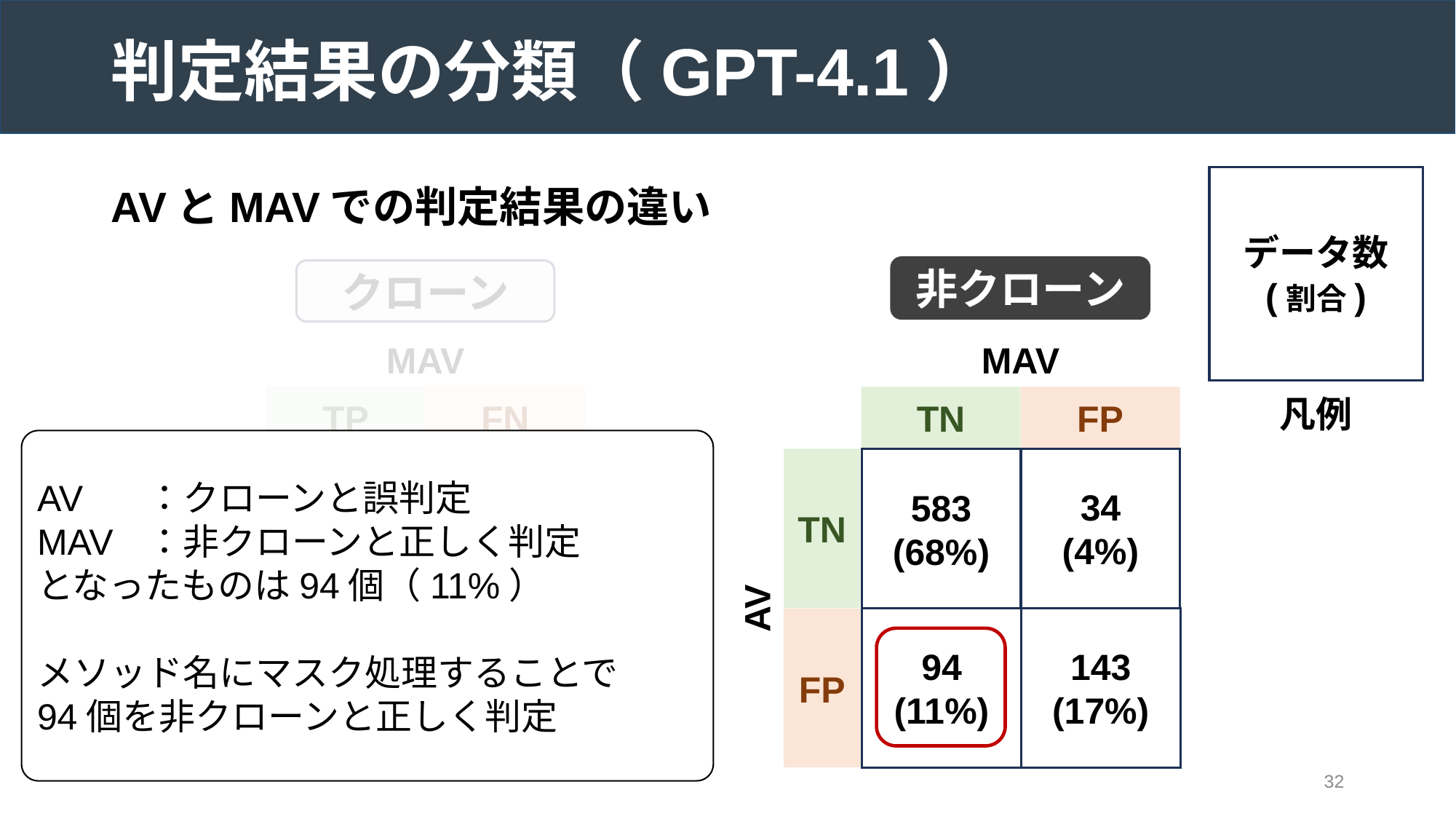

# 判定結果の分類（GPT-4.1）
データ数
(割合)
AVとMAVでの判定結果の違い

非クローン
クローン
MAV
MAV
凡例
TP
FN
TN
FP
AV	：クローンと誤判定
MAV	：非クローンと正しく判定
となったものは94個（11%）

メソッド名にマスク処理することで
94個を非クローンと正しく判定
TP
TN
1142
(85%)
34
(4%)
42
(3%)
583
(68%)
AV
AV
41
(3%)
117
(9%)
94
(11%)
143
(17%)
FN
FP

32